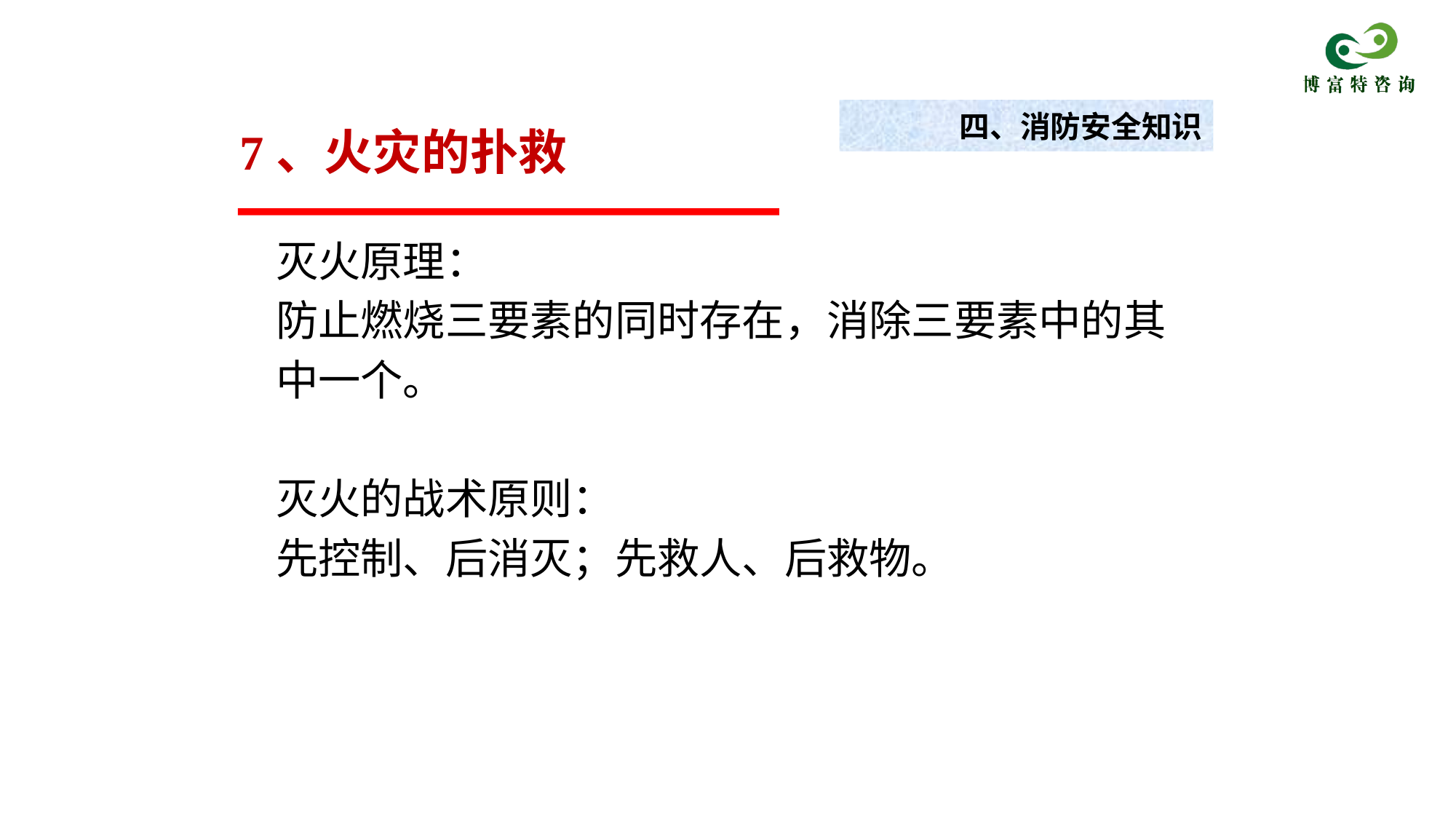

四、消防安全知识
# 7、火灾的扑救

灭火原理：
防止燃烧三要素的同时存在，消除三要素中的其
中一个。

灭火的战术原则：
先控制、后消灭；先救人、后救物。